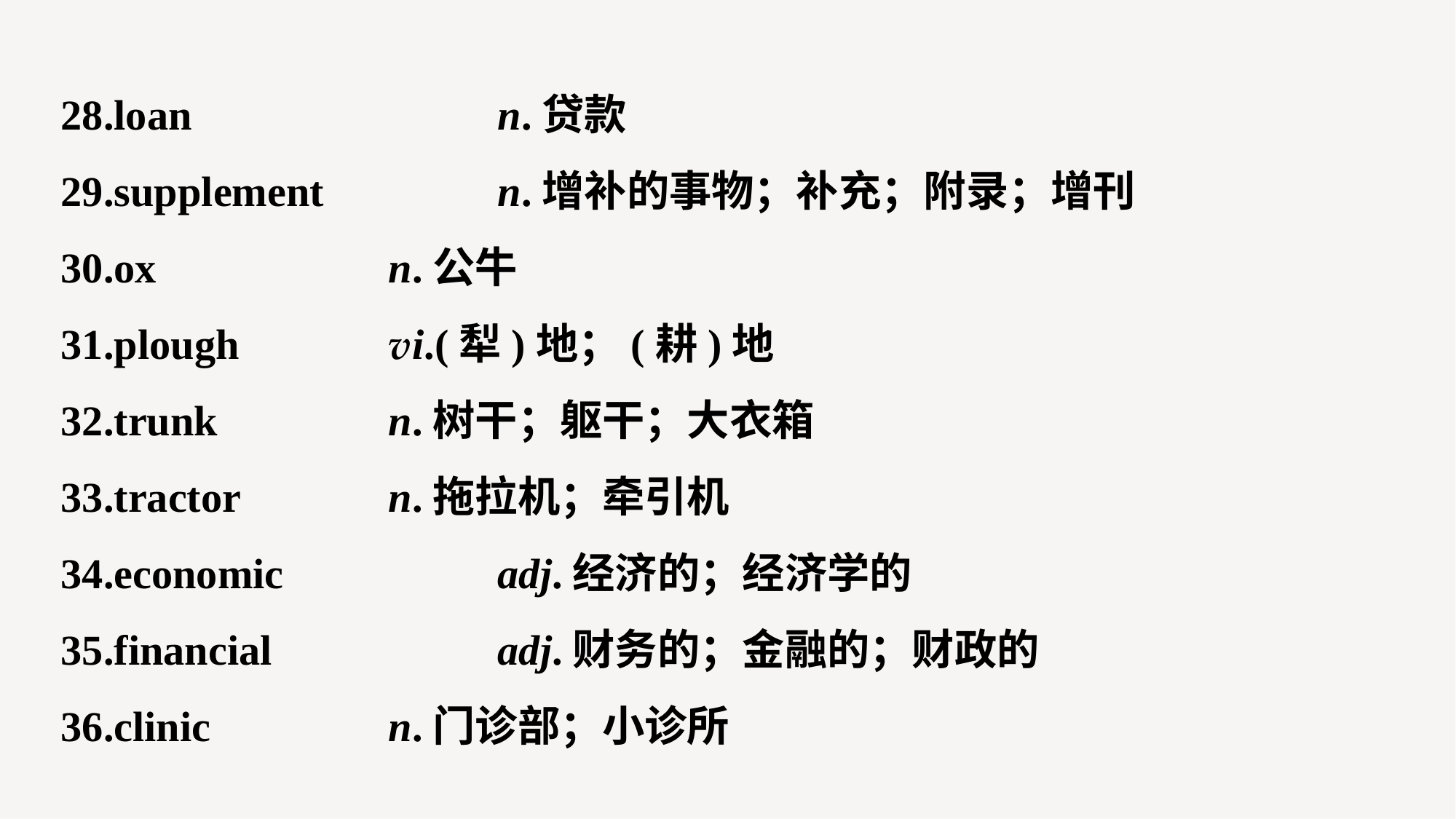

28.loan 			n.贷款
29.supplement 		n.增补的事物；补充；附录；增刊
30.ox 			n.公牛
31.plough 		vi.(犁)地；(耕)地
32.trunk 		n.树干；躯干；大衣箱
33.tractor 		n.拖拉机；牵引机
34.economic 		adj.经济的；经济学的
35.financial 		adj.财务的；金融的；财政的
36.clinic 		n.门诊部；小诊所